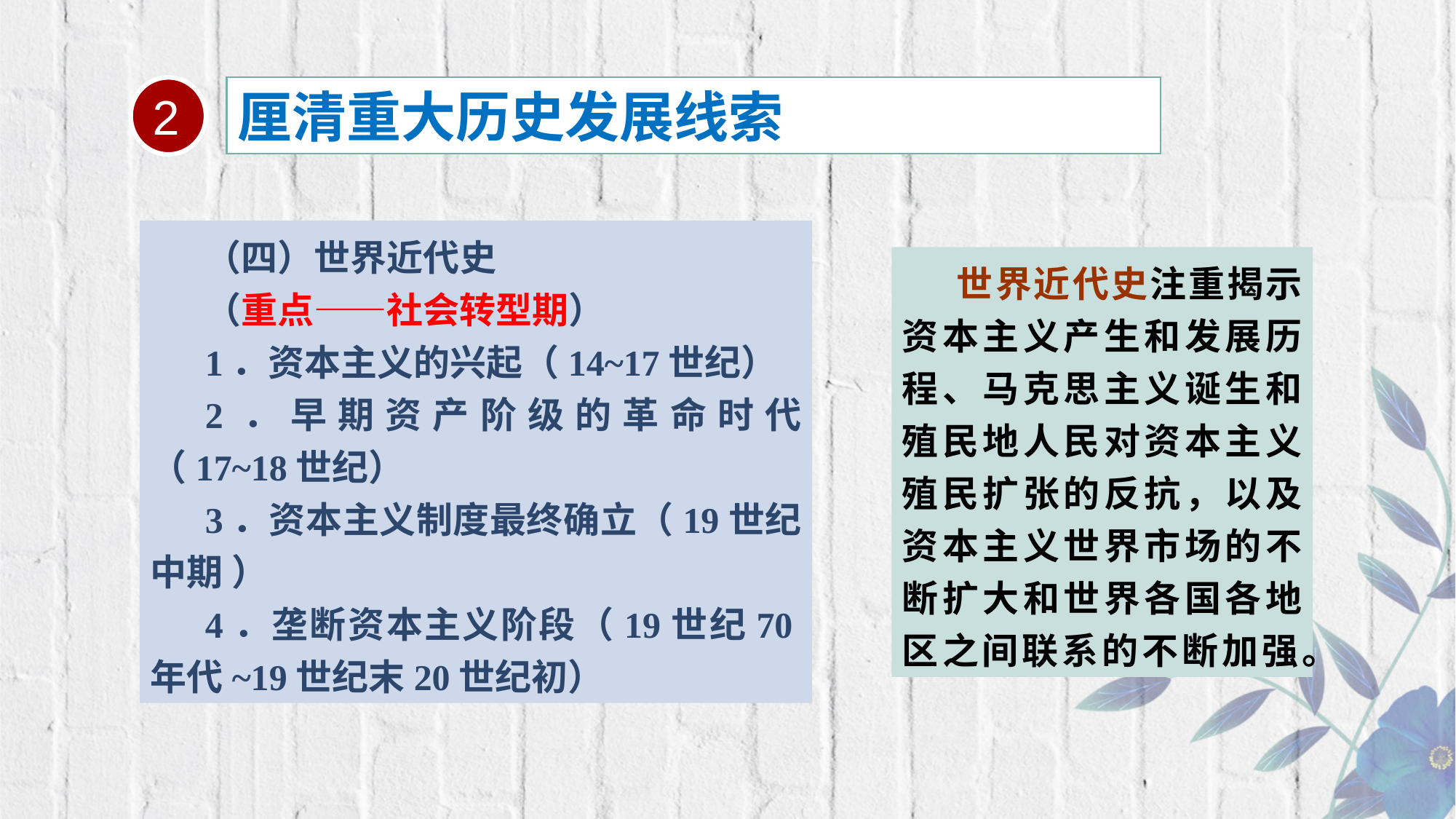

2
厘清重大历史发展线索
（四）世界近代史
（重点——社会转型期）
1．资本主义的兴起（14~17世纪）
2．早期资产阶级的革命时代（17~18世纪）
3．资本主义制度最终确立（19世纪中期 ）
4．垄断资本主义阶段（19世纪70年代~19世纪末20世纪初）
世界近代史注重揭示资本主义产生和发展历程、马克思主义诞生和殖民地人民对资本主义殖民扩张的反抗，以及资本主义世界市场的不断扩大和世界各国各地区之间联系的不断加强。